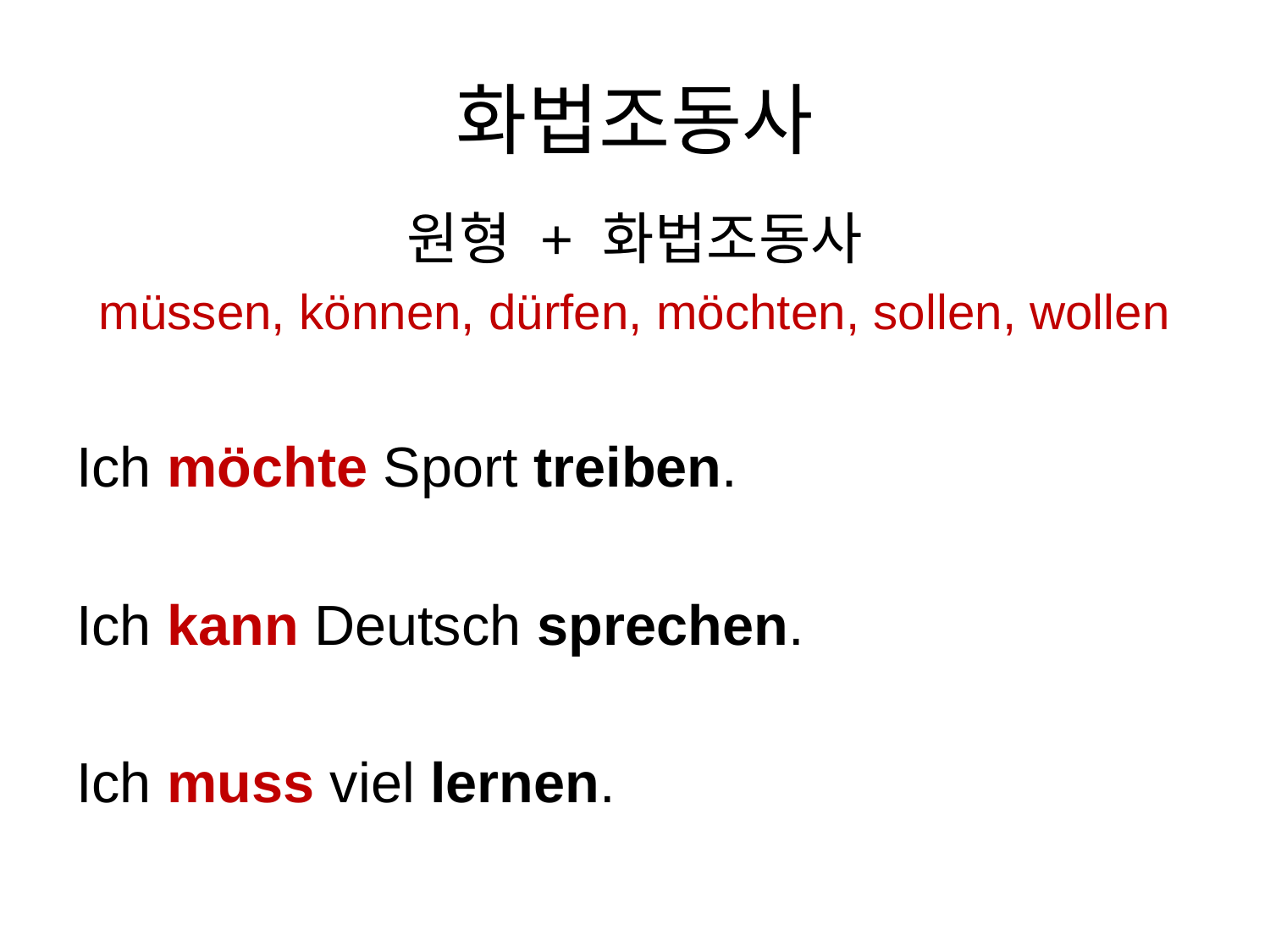

# 화법조동사
원형 + 화법조동사
müssen, können, dürfen, möchten, sollen, wollen

Ich möchte Sport treiben.

Ich kann Deutsch sprechen.

Ich muss viel lernen.